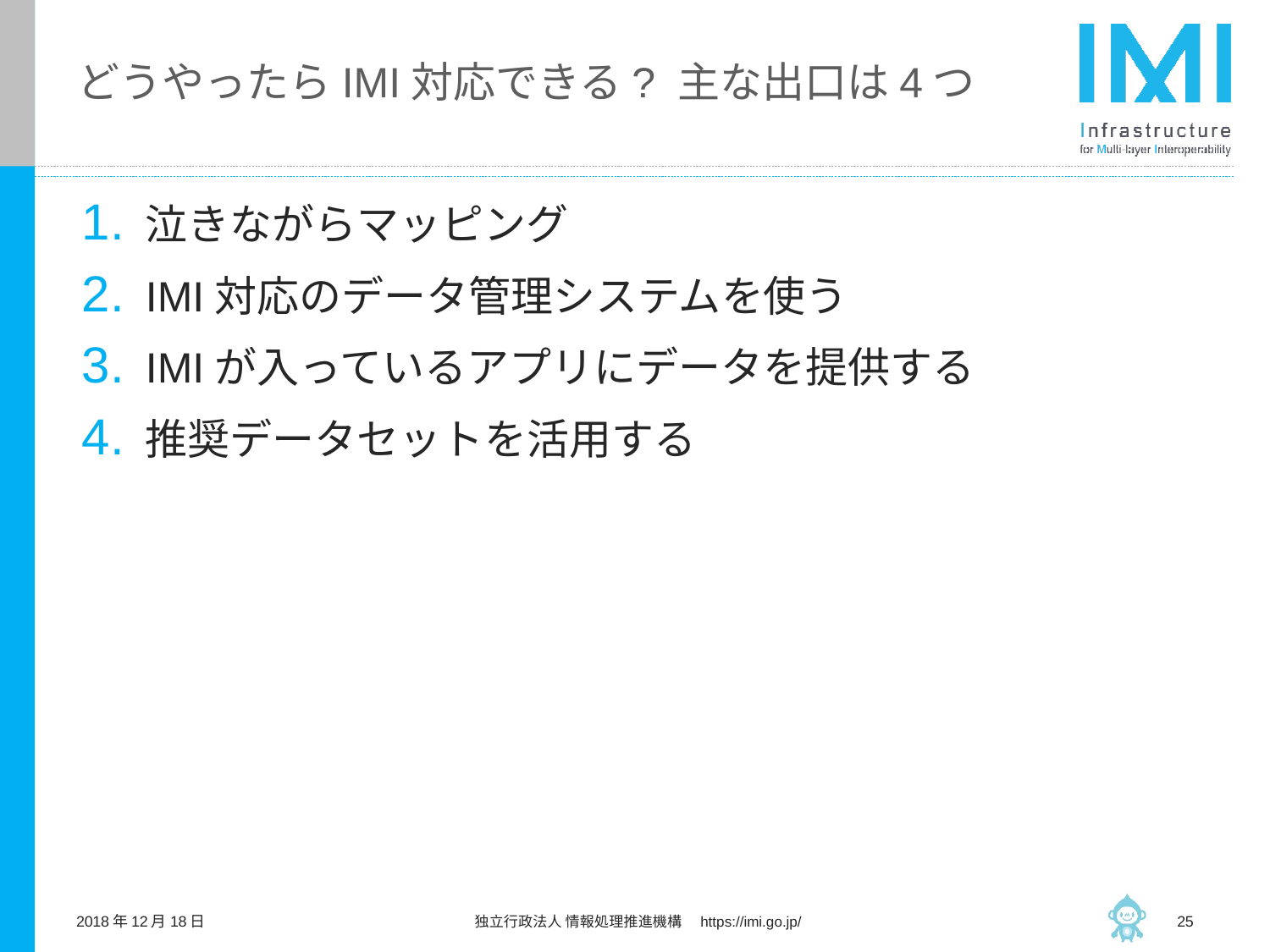

# どうやったらIMI対応できる? 主な出口は4つ
泣きながらマッピング
IMI対応のデータ管理システムを使う
IMIが入っているアプリにデータを提供する
推奨データセットを活用する
2018年12月18日
 独立行政法人 情報処理推進機構　https://imi.go.jp/
25